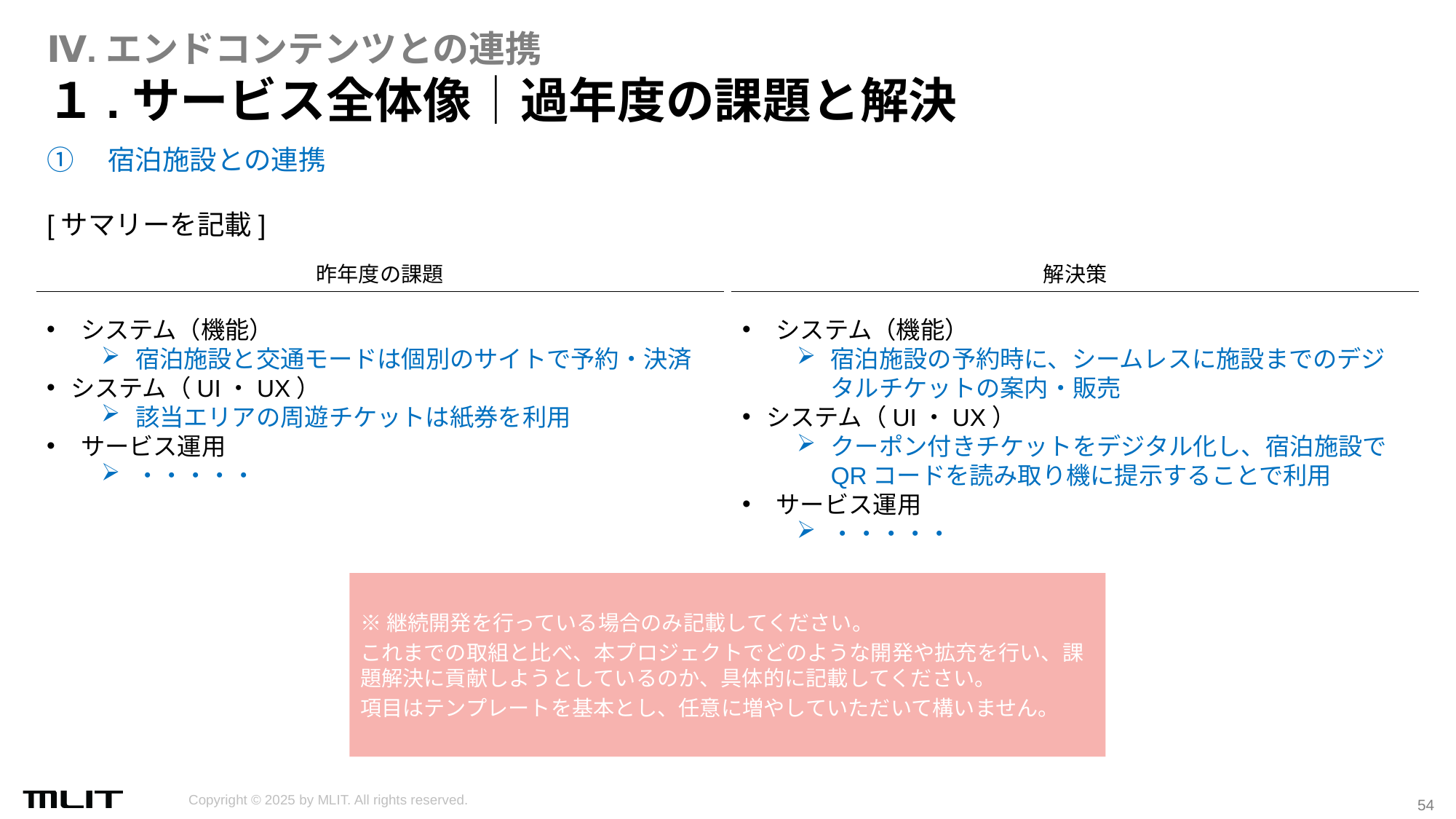

Ⅳ.エンドコンテンツとの連携
# １.サービス全体像│過年度の課題と解決
①　宿泊施設との連携
[サマリーを記載]
昨年度の課題
解決策
システム（機能）
宿泊施設と交通モードは個別のサイトで予約・決済
システム（UI・UX）
該当エリアの周遊チケットは紙券を利用
サービス運用
・・・・・

システム（機能）
宿泊施設の予約時に、シームレスに施設までのデジタルチケットの案内・販売
システム（UI・UX）
クーポン付きチケットをデジタル化し、宿泊施設でQRコードを読み取り機に提示することで利用
サービス運用
・・・・・

※継続開発を行っている場合のみ記載してください。
これまでの取組と比べ、本プロジェクトでどのような開発や拡充を行い、課題解決に貢献しようとしているのか、具体的に記載してください。
項目はテンプレートを基本とし、任意に増やしていただいて構いません。